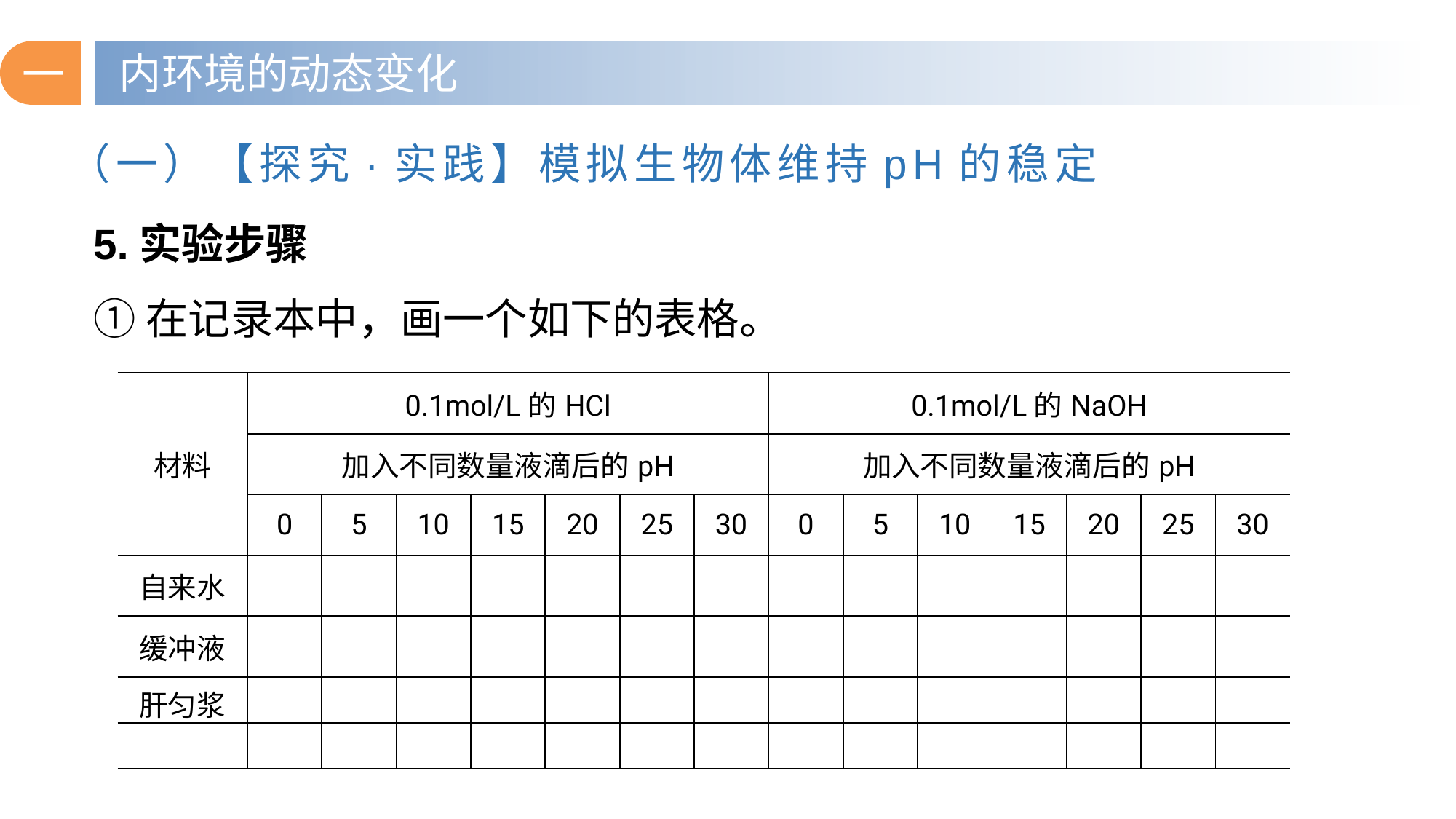

一
内环境的动态变化
（一）【探究·实践】模拟生物体维持pH的稳定
5.实验步骤
①在记录本中，画一个如下的表格。
| 材料 | 0.1mol/L的HCl |  |  |  |  |  |  | 0.1mol/L的NaOH |  |  |  |  |  |  |
| --- | --- | --- | --- | --- | --- | --- | --- | --- | --- | --- | --- | --- | --- | --- |
|  | 加入不同数量液滴后的pH |  |  |  |  |  |  | 加入不同数量液滴后的pH |  |  |  |  |  |  |
|  | 0 | 5 | 10 | 15 | 20 | 25 | 30 | 0 | 5 | 10 | 15 | 20 | 25 | 30 |
| 自来水 |  |  |  |  |  |  |  |  |  |  |  |  |  |  |
| 缓冲液 |  |  |  |  |  |  |  |  |  |  |  |  |  |  |
| 肝匀浆 |  |  |  |  |  |  |  |  |  |  |  |  |  |  |
|  |  |  |  |  |  |  |  |  |  |  |  |  |  |  |